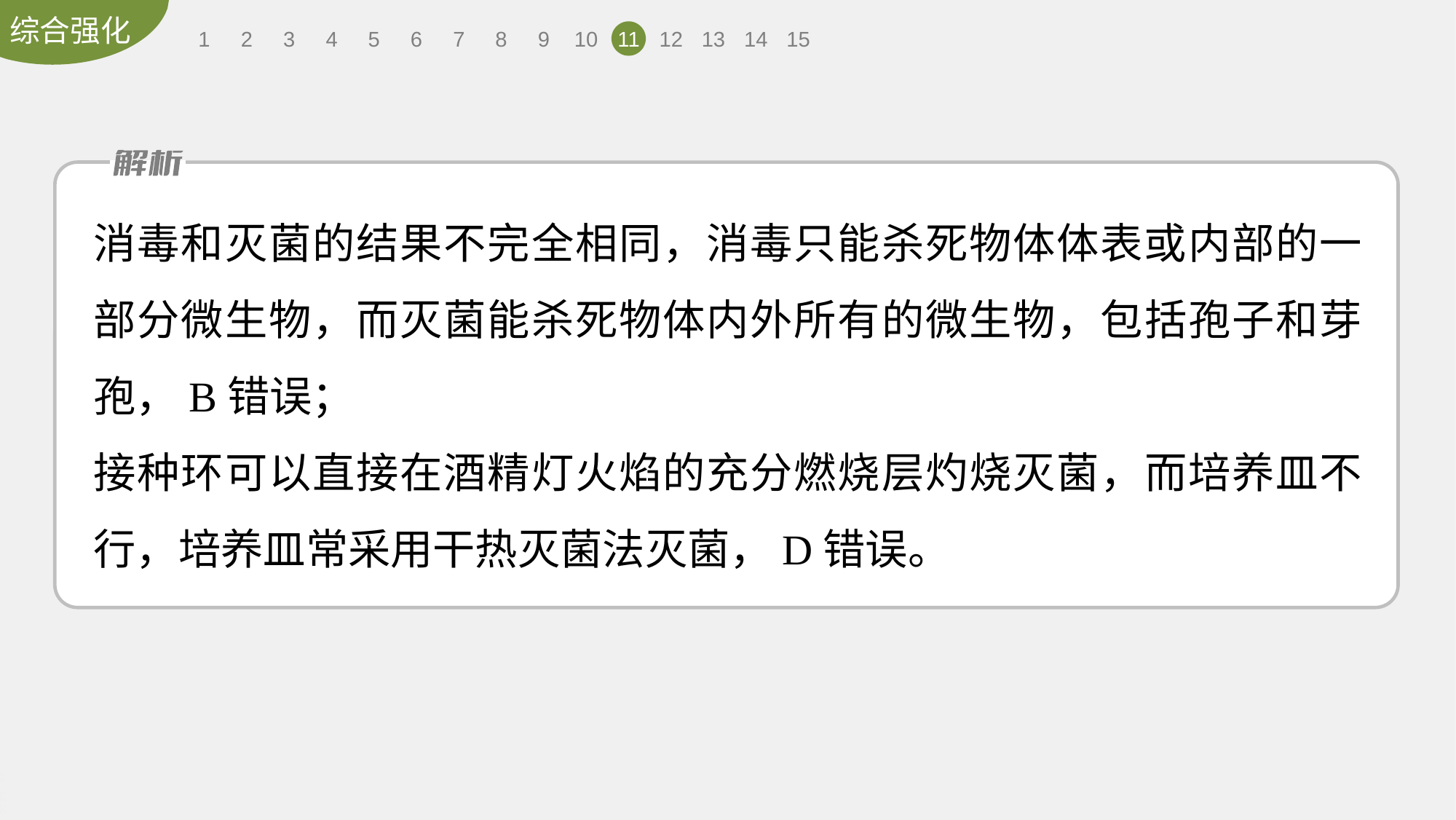

1
2
3
4
5
6
7
8
9
10
11
12
13
14
15

消毒和灭菌的结果不完全相同，消毒只能杀死物体体表或内部的一部分微生物，而灭菌能杀死物体内外所有的微生物，包括孢子和芽孢，B错误；
接种环可以直接在酒精灯火焰的充分燃烧层灼烧灭菌，而培养皿不行，培养皿常采用干热灭菌法灭菌，D错误。